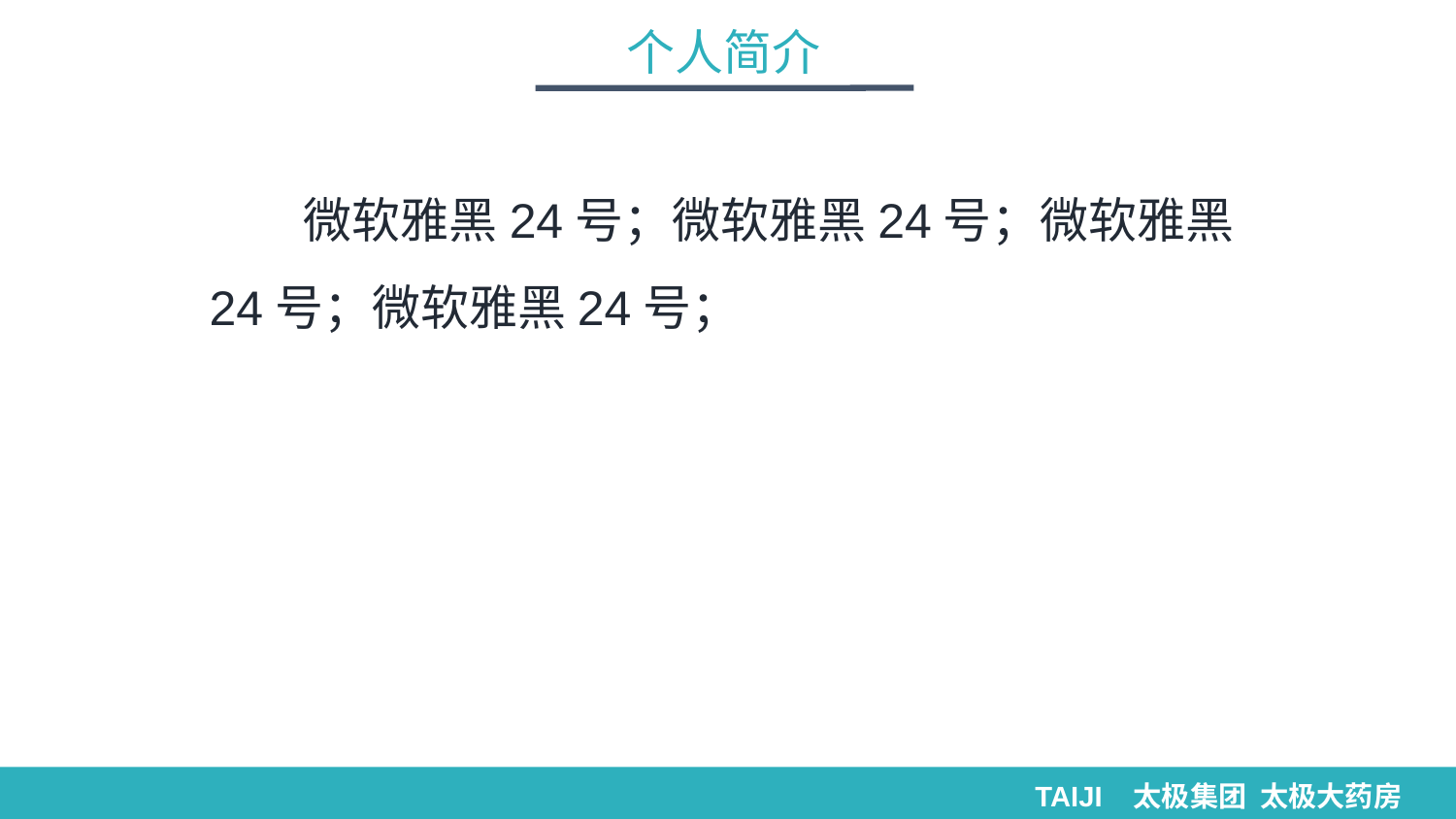

个人简介
 微软雅黑24号；微软雅黑24号；微软雅黑24号；微软雅黑24号；

TAIJI   太极集团  太极大药房